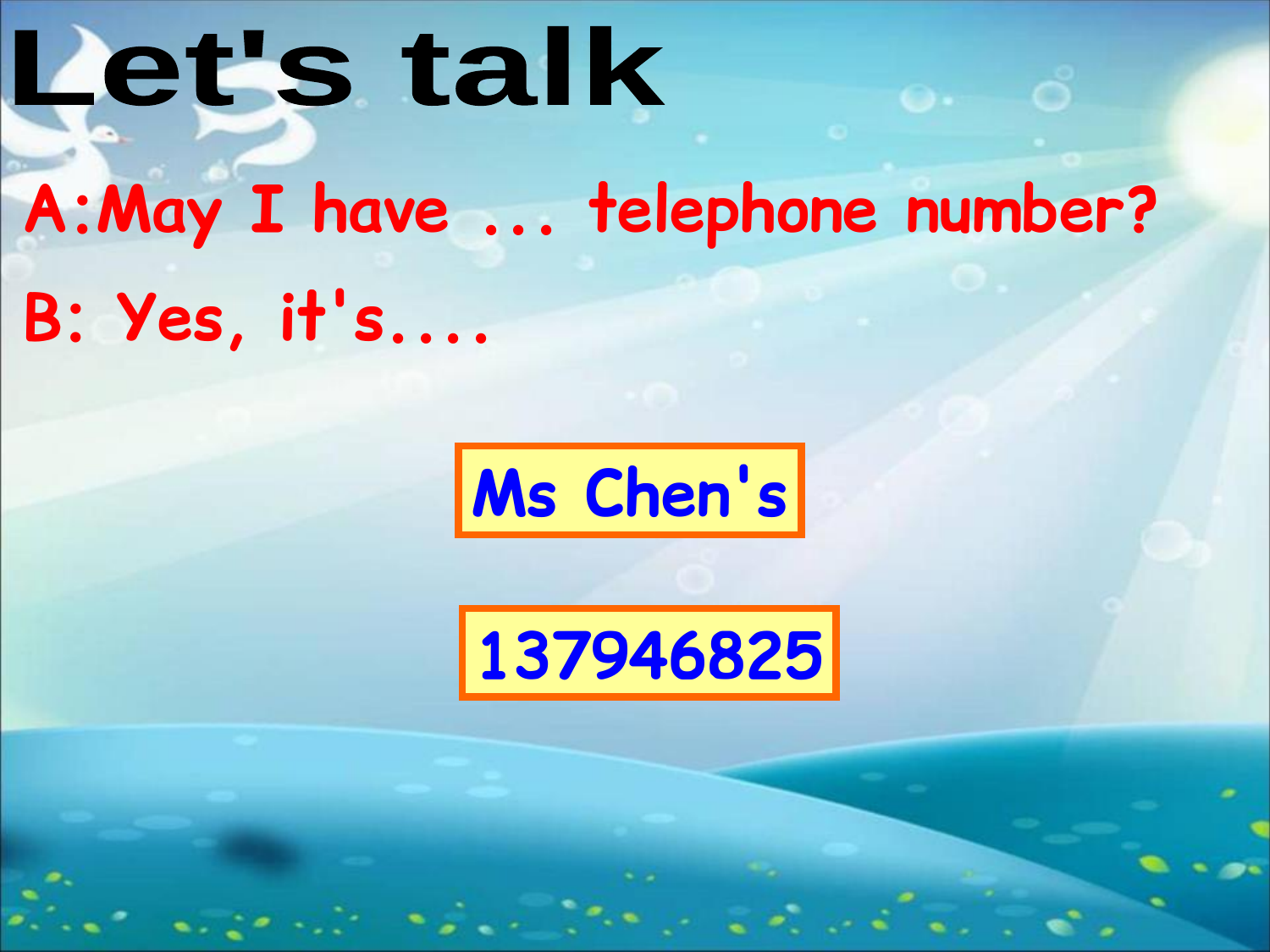

Let's talk
A:May I have ... telephone number?
B: Yes, it's....
Ms Chen's
137946825
1.老师问学生，学生回答。2.Pairswork。
目的是巩固操练询问电话号码。